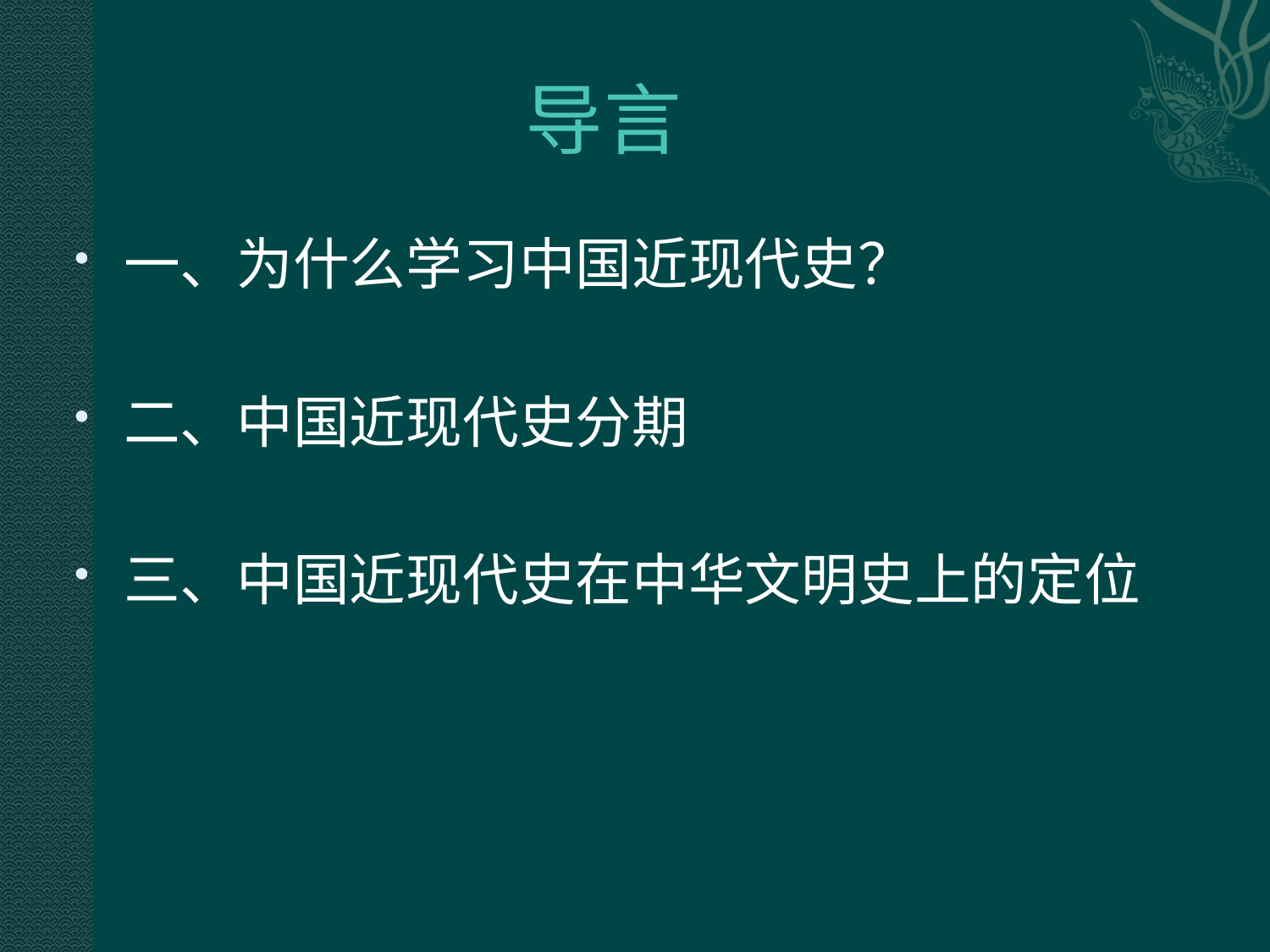

# 导言
一、为什么学习中国近现代史？

二、中国近现代史分期

三、中国近现代史在中华文明史上的定位